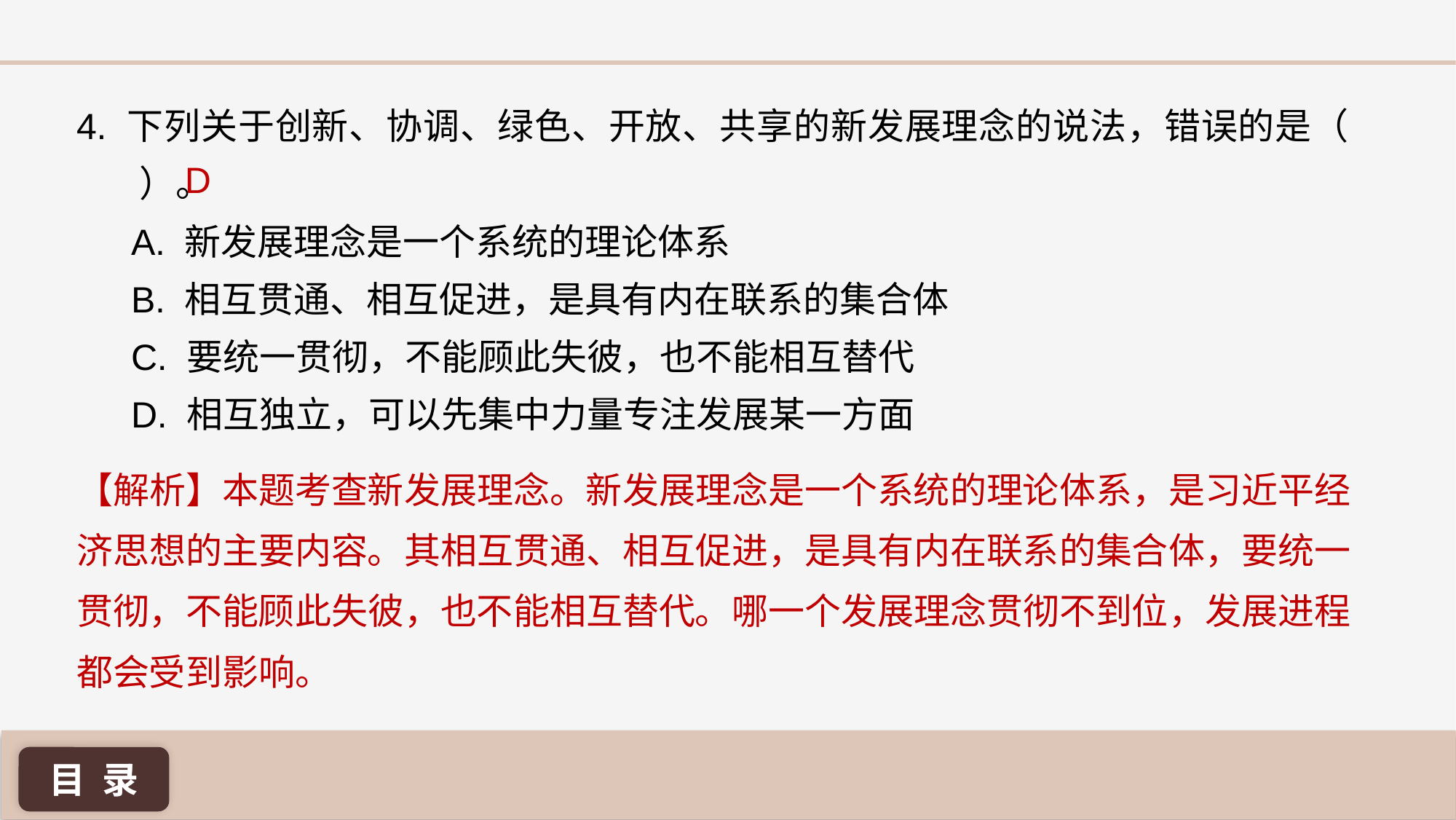

4. 下列关于创新、协调、绿色、开放、共享的新发展理念的说法，错误的是（     ）。
A. 新发展理念是一个系统的理论体系
B. 相互贯通、相互促进，是具有内在联系的集合体
C. 要统一贯彻，不能顾此失彼，也不能相互替代
D. 相互独立，可以先集中力量专注发展某一方面
D
【解析】本题考查新发展理念。新发展理念是一个系统的理论体系，是习近平经济思想的主要内容。其相互贯通、相互促进，是具有内在联系的集合体，要统一贯彻，不能顾此失彼，也不能相互替代。哪一个发展理念贯彻不到位，发展进程都会受到影响。